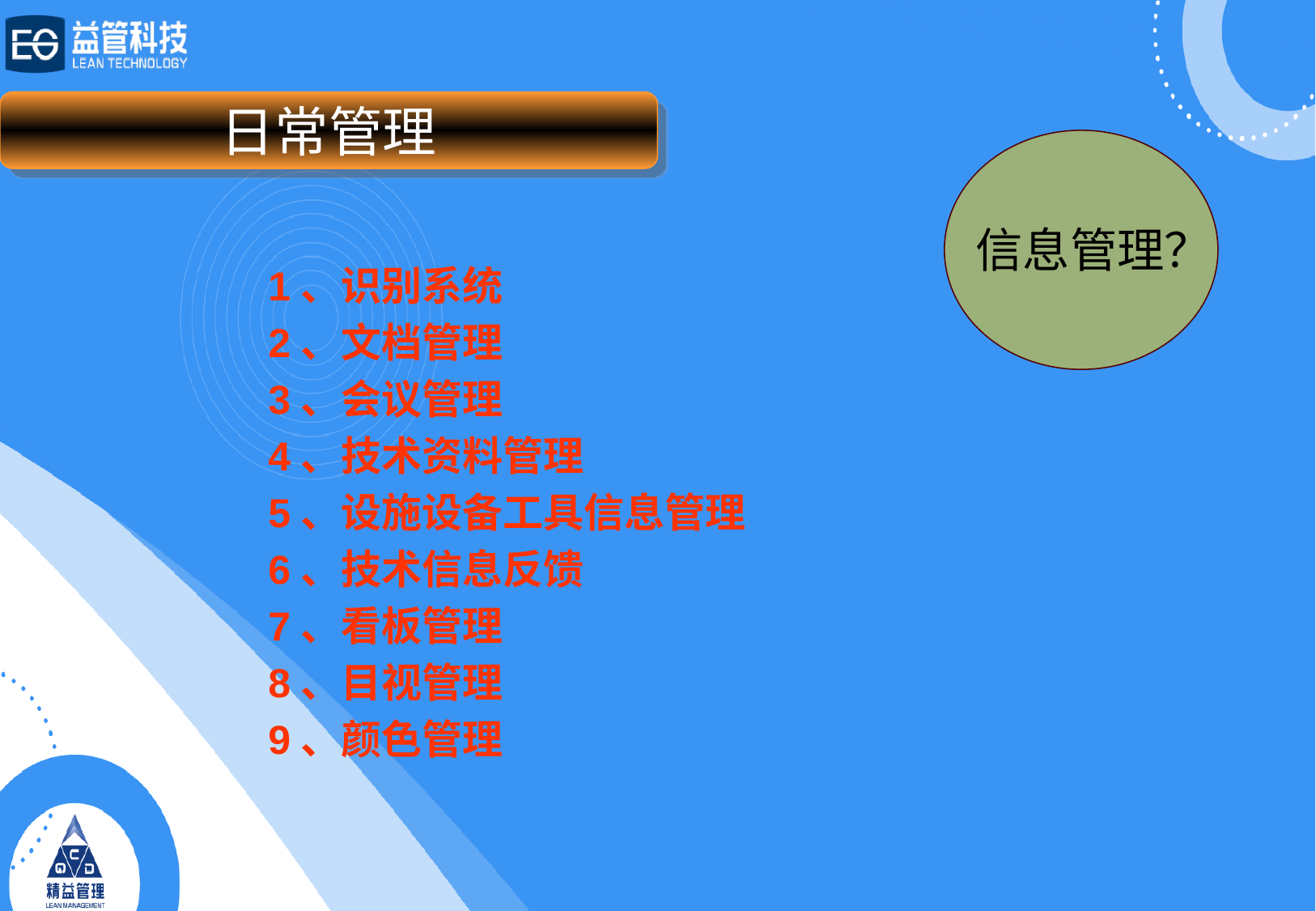

日常管理

# 信息管理？
1、识别系统
2、文档管理
3、会议管理
4、技术资料管理
5、设施设备工具信息管理
6、技术信息反馈
7、看板管理
8、目视管理
9、颜色管理